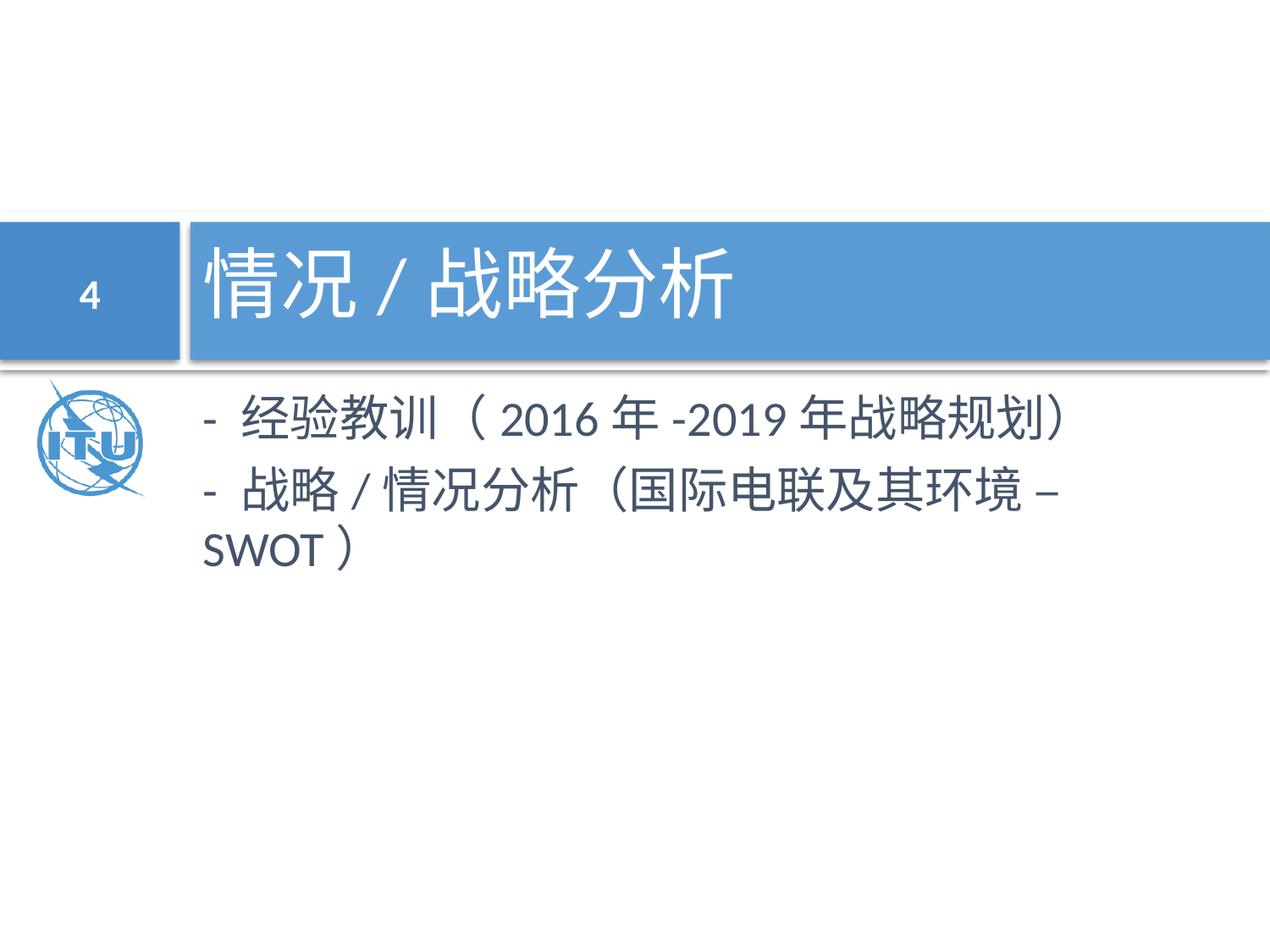

# 情况/战略分析
4
- 经验教训（2016年-2019年战略规划）
- 战略/情况分析（国际电联及其环境 – SWOT）